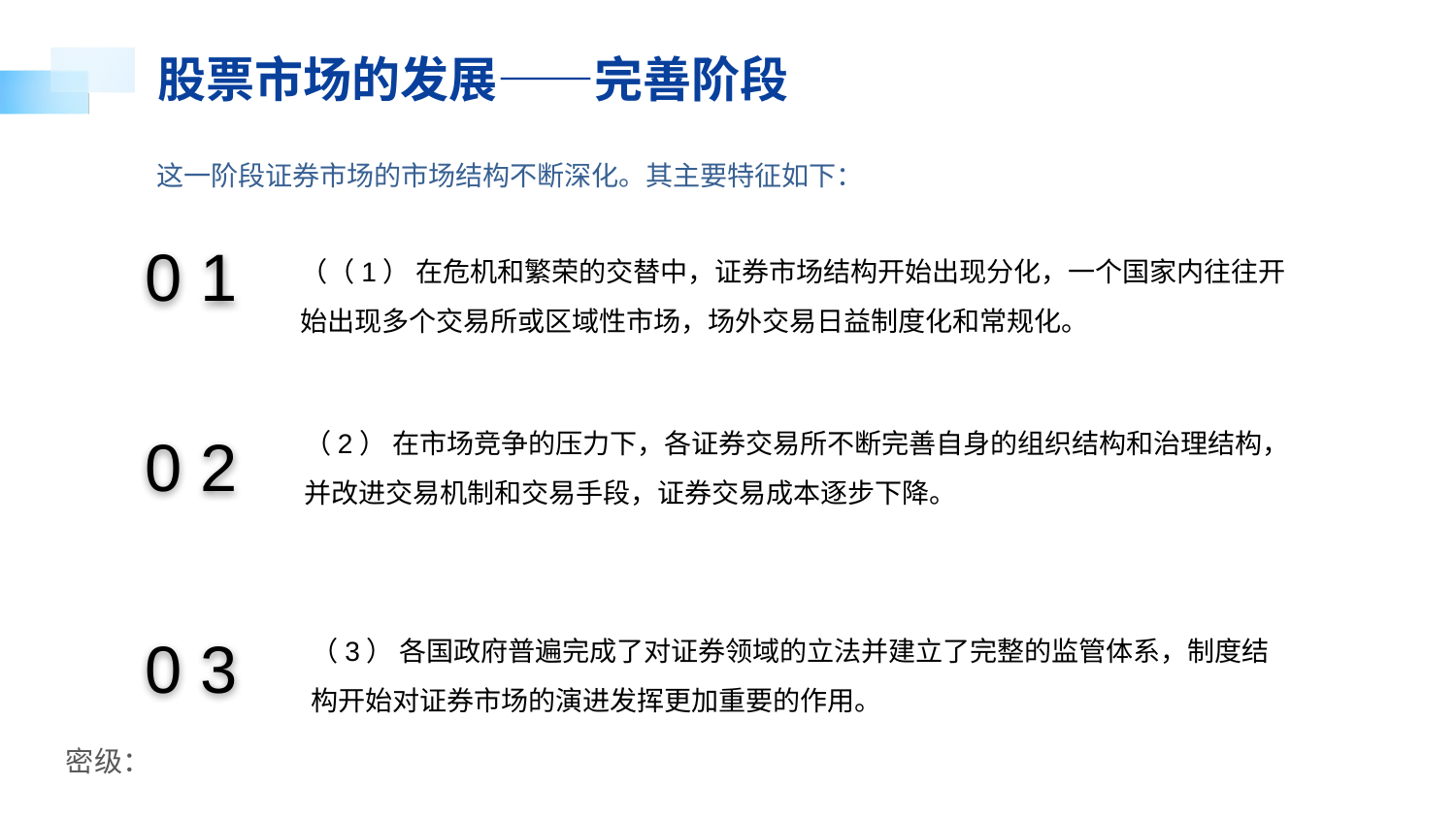

股票市场的发展——完善阶段
这一阶段证券市场的市场结构不断深化。其主要特征如下：

0 1
（（1） 在危机和繁荣的交替中，证券市场结构开始出现分化，一个国家内往往开始出现多个交易所或区域性市场，场外交易日益制度化和常规化。

（2） 在市场竞争的压力下，各证券交易所不断完善自身的组织结构和治理结构，并改进交易机制和交易手段，证券交易成本逐步下降。
0 2
（3） 各国政府普遍完成了对证券领域的立法并建立了完整的监管体系，制度结构开始对证券市场的演进发挥更加重要的作用。
0 3